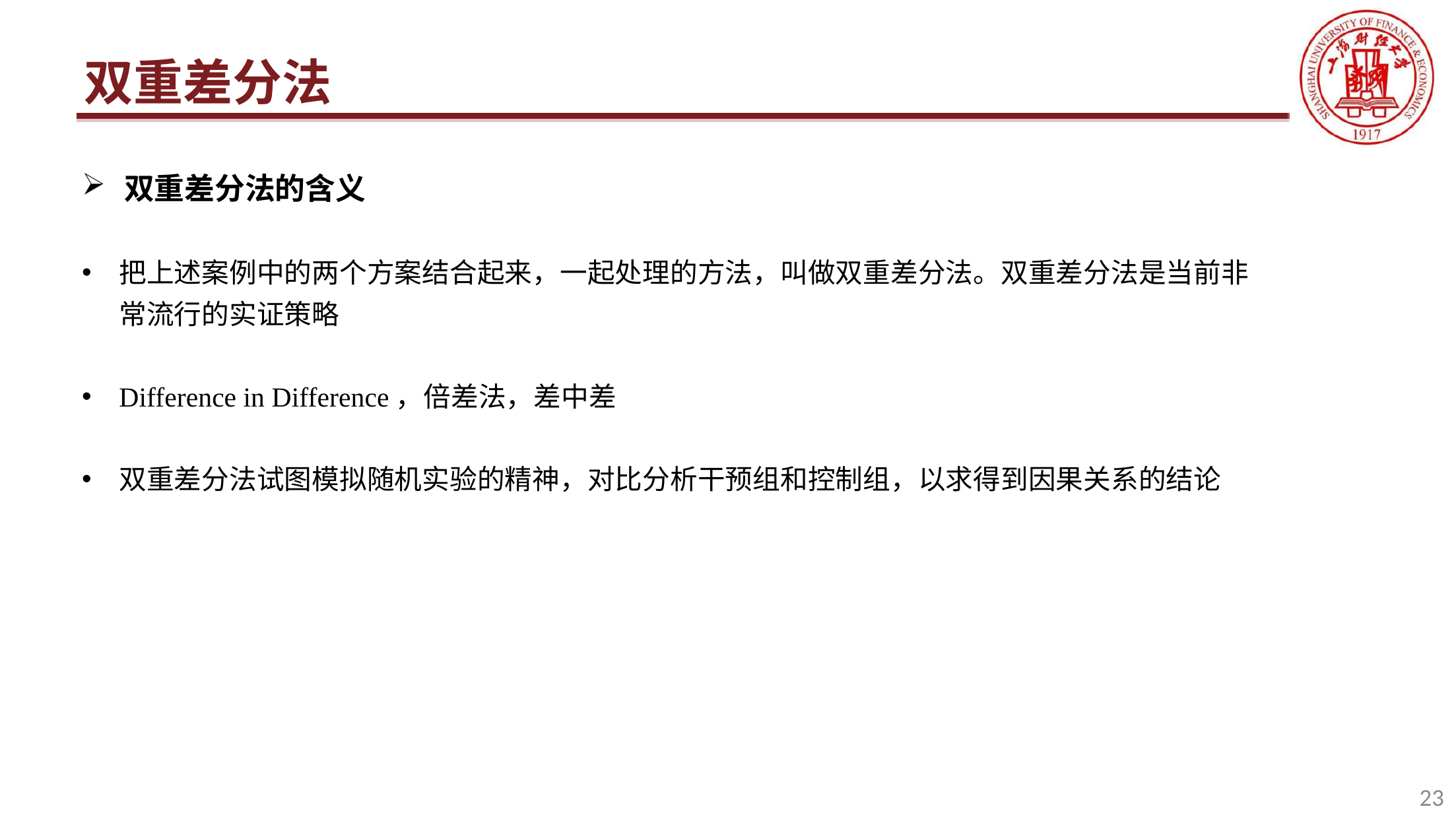

# 双重差分法
双重差分法的含义

把上述案例中的两个方案结合起来，一起处理的方法，叫做双重差分法。双重差分法是当前非常流行的实证策略

Difference in Difference，倍差法，差中差

双重差分法试图模拟随机实验的精神，对比分析干预组和控制组，以求得到因果关系的结论

23